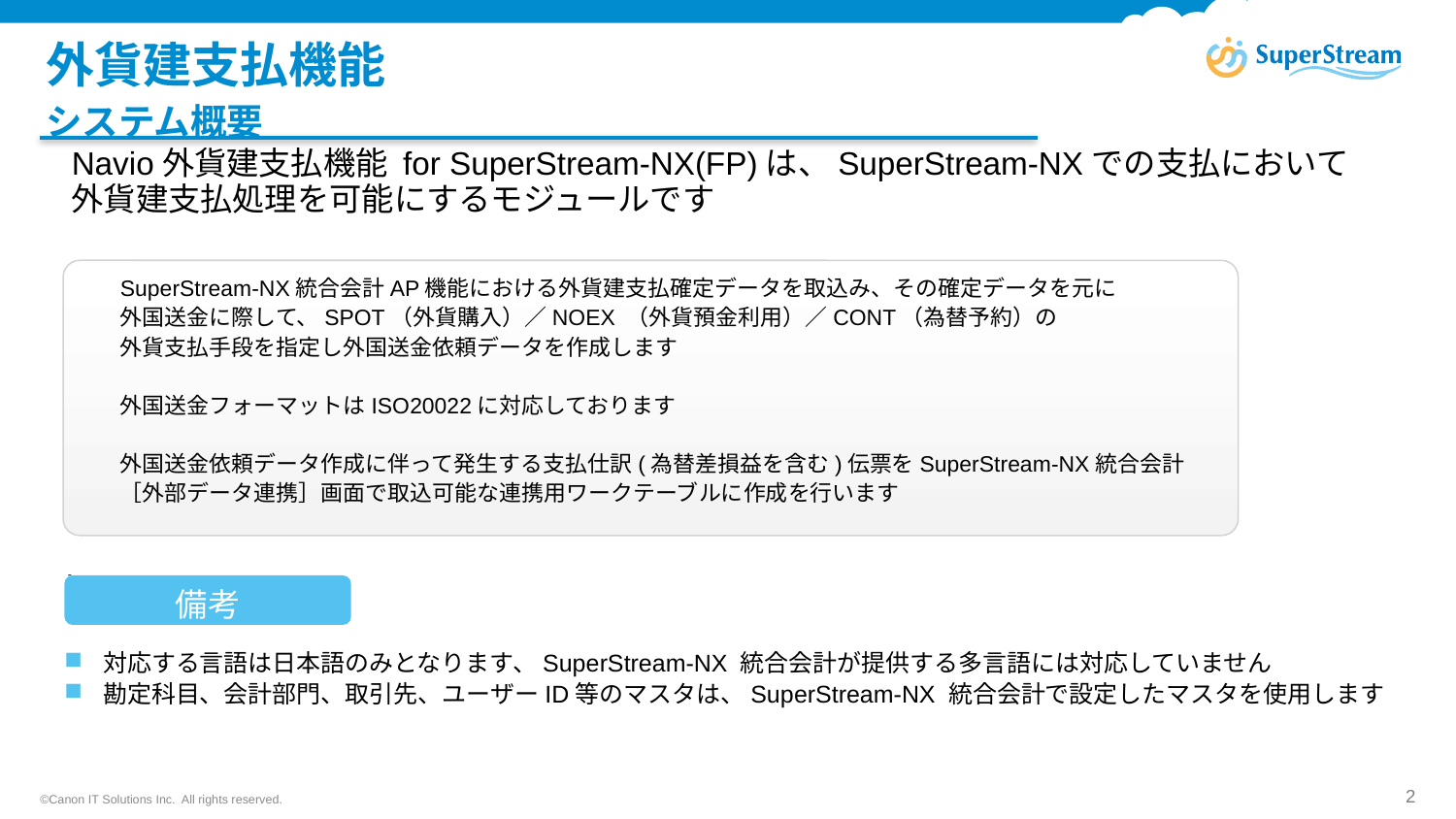

# 外貨建支払機能
システム概要
Navio外貨建支払機能 for SuperStream-NX(FP)は、SuperStream-NXでの支払において
外貨建支払処理を可能にするモジュールです

SuperStream-NX統合会計AP機能における外貨建支払確定データを取込み、その確定データを元に
外国送金に際して、SPOT（外貨購入）／NOEX （外貨預金利用）／CONT（為替予約）の
外貨支払手段を指定し外国送金依頼データを作成します

外国送金フォーマットはISO20022に対応しております

外国送金依頼データ作成に伴って発生する支払仕訳(為替差損益を含む)伝票をSuperStream-NX統合会計
［外部データ連携］画面で取込可能な連携用ワークテーブルに作成を行います

備考

 対応する言語は日本語のみとなります、SuperStream-NX 統合会計が提供する多言語には対応していません
 勘定科目、会計部門、取引先、ユーザーID等のマスタは、SuperStream-NX 統合会計で設定したマスタを使用します

©Canon IT Solutions Inc.  All rights reserved.
2